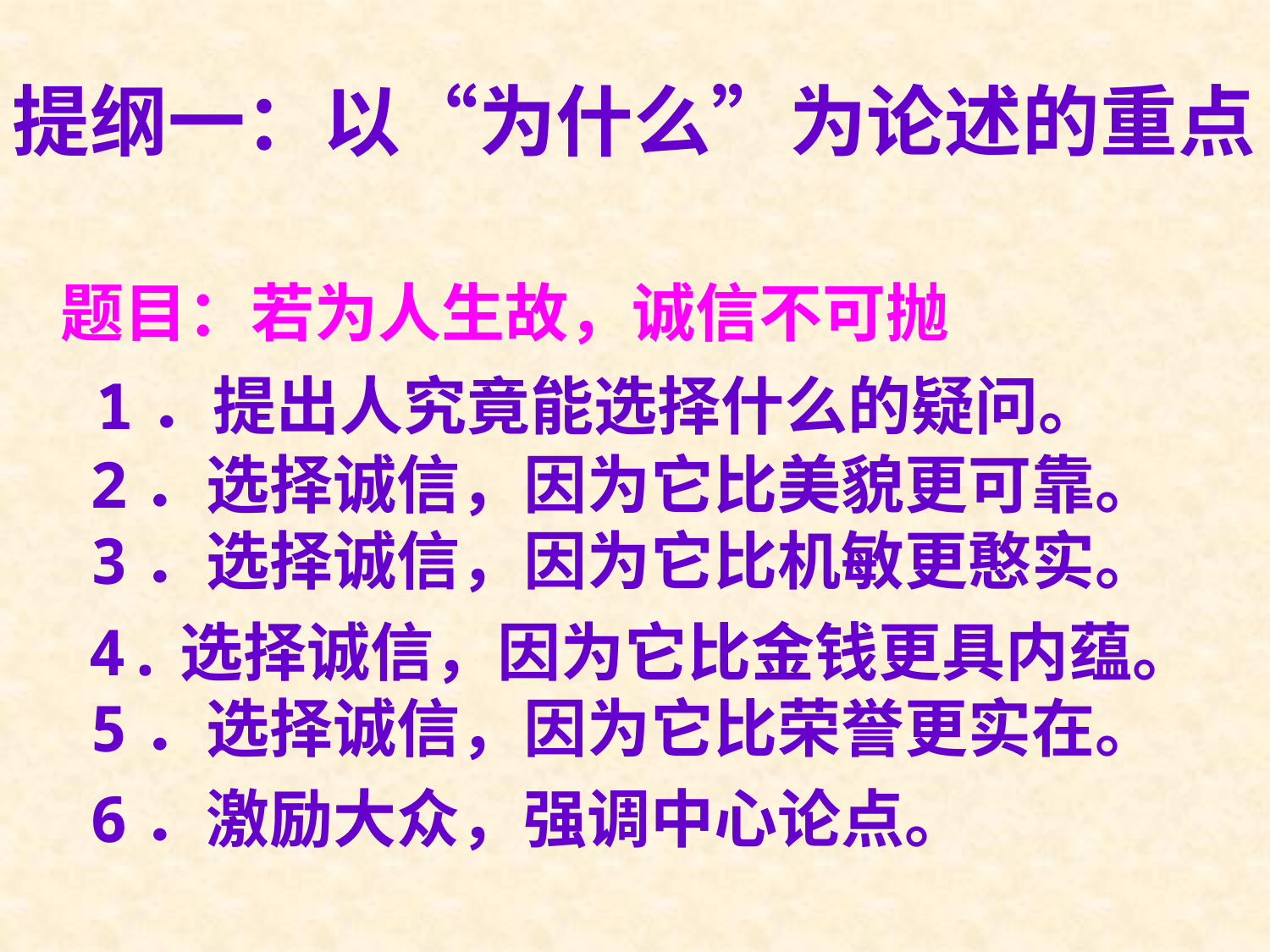

提纲一：以“为什么”为论述的重点
题目：若为人生故，诚信不可抛
 1．提出人究竟能选择什么的疑问。
 2．选择诚信，因为它比美貌更可靠。
 3．选择诚信，因为它比机敏更憨实。
  4.选择诚信，因为它比金钱更具内蕴。
 5．选择诚信，因为它比荣誉更实在。
 6．激励大众，强调中心论点。